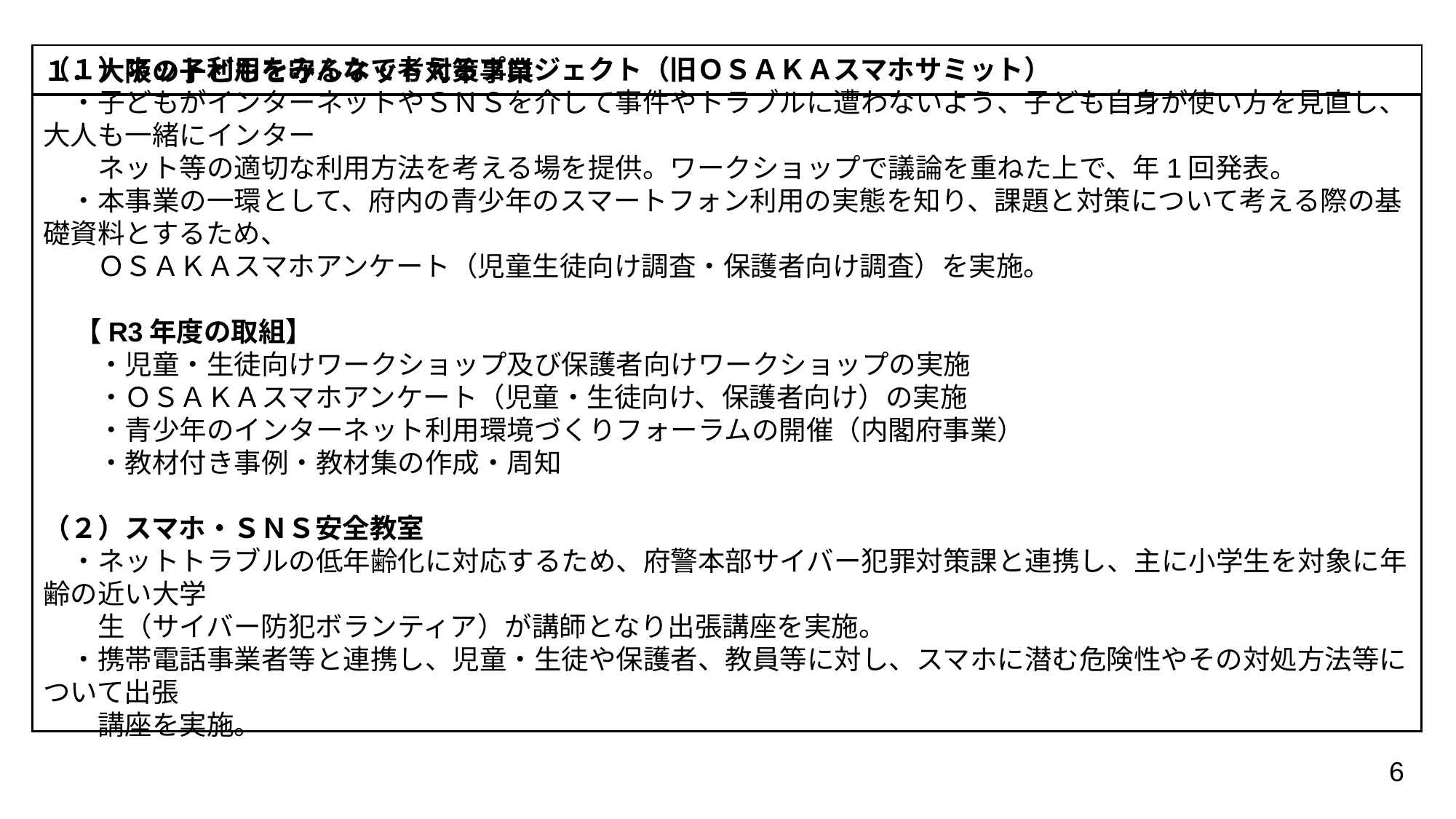

１．大阪の子どもを守るネット対策事業
（１）ネット利用をみんなで考えるプロジェクト（旧ＯＳＡＫＡスマホサミット）
　・子どもがインターネットやＳＮＳを介して事件やトラブルに遭わないよう、子ども自身が使い方を見直し、大人も一緒にインター
　　ネット等の適切な利用方法を考える場を提供。ワークショップで議論を重ねた上で、年1回発表。
　・本事業の一環として、府内の青少年のスマートフォン利用の実態を知り、課題と対策について考える際の基礎資料とするため、
　　ＯＳＡＫＡスマホアンケート（児童生徒向け調査・保護者向け調査）を実施。

    【R3年度の取組】
　　・児童・生徒向けワークショップ及び保護者向けワークショップの実施
　　・ＯＳＡＫＡスマホアンケート（児童・生徒向け、保護者向け）の実施
　　・青少年のインターネット利用環境づくりフォーラムの開催（内閣府事業）
　　・教材付き事例・教材集の作成・周知

（２）スマホ・ＳＮＳ安全教室
　・ネットトラブルの低年齢化に対応するため、府警本部サイバー犯罪対策課と連携し、主に小学生を対象に年齢の近い大学
　　生（サイバー防犯ボランティア）が講師となり出張講座を実施。
　・携帯電話事業者等と連携し、児童・生徒や保護者、教員等に対し、スマホに潜む危険性やその対処方法等について出張
　　講座を実施。

6